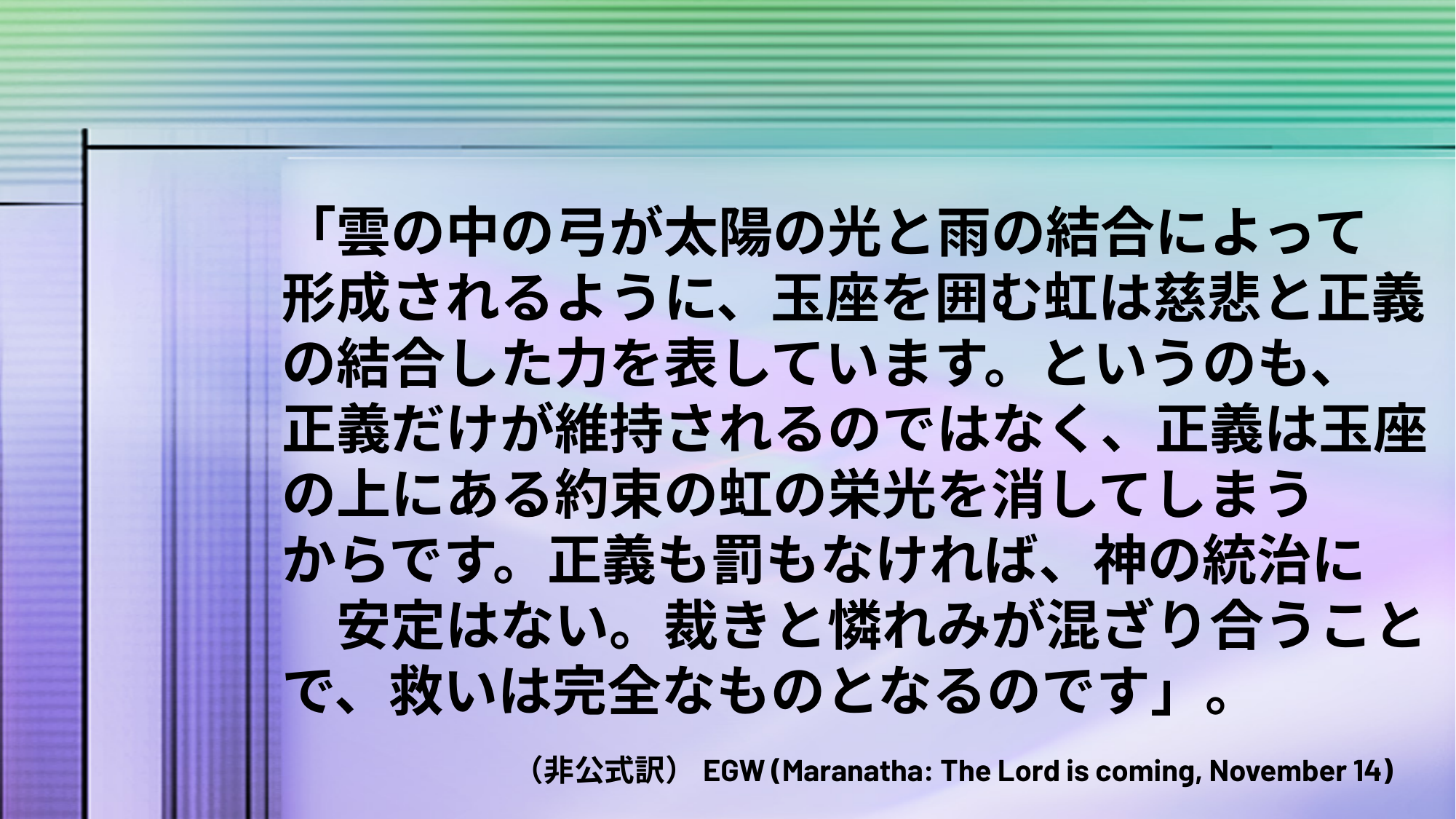

「雲の中の弓が太陽の光と雨の結合によって　形成されるように、玉座を囲む虹は慈悲と正義の結合した力を表しています。というのも、　正義だけが維持されるのではなく、正義は玉座の上にある約束の虹の栄光を消してしまう　　からです。正義も罰もなければ、神の統治に　　安定はない。裁きと憐れみが混ざり合うことで、救いは完全なものとなるのです」。
（非公式訳）EGW (Maranatha: The Lord is coming, November 14)